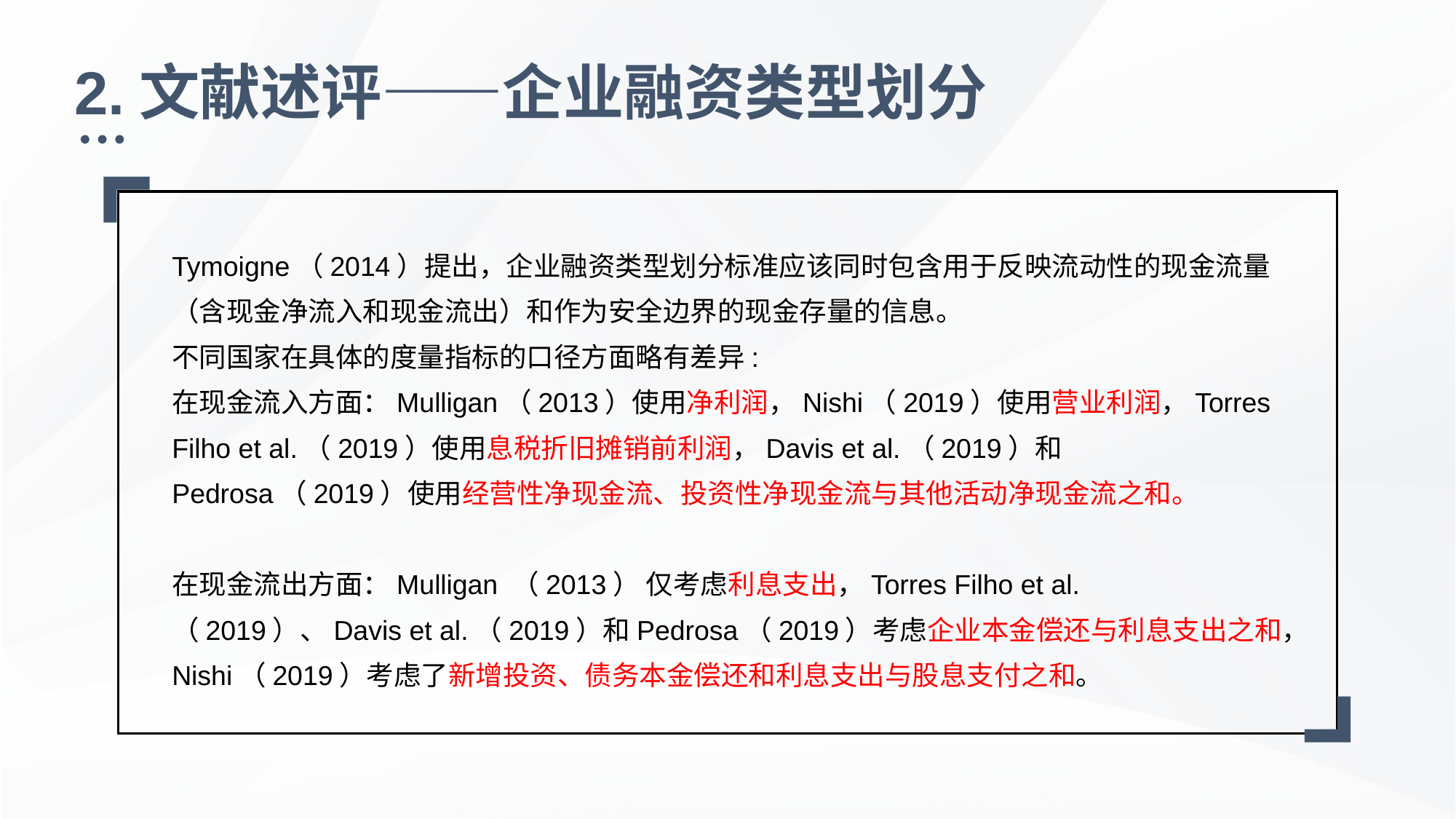

2.文献述评——企业融资类型划分

Tymoigne（2014）提出，企业融资类型划分标准应该同时包含用于反映流动性的现金流量（含现金净流入和现金流出）和作为安全边界的现金存量的信息。
不同国家在具体的度量指标的口径方面略有差异:
在现金流入方面：Mulligan（2013）使用净利润，Nishi（2019）使用营业利润，Torres Filho et al.（2019）使用息税折旧摊销前利润，Davis et al.（2019）和 Pedrosa（2019）使用经营性净现金流、投资性净现金流与其他活动净现金流之和。

在现金流出方面：Mulligan （2013） 仅考虑利息支出，Torres Filho et al.（2019）、Davis et al.（2019）和Pedrosa（2019）考虑企业本金偿还与利息支出之和，Nishi（2019）考虑了新增投资、债务本金偿还和利息支出与股息支付之和。